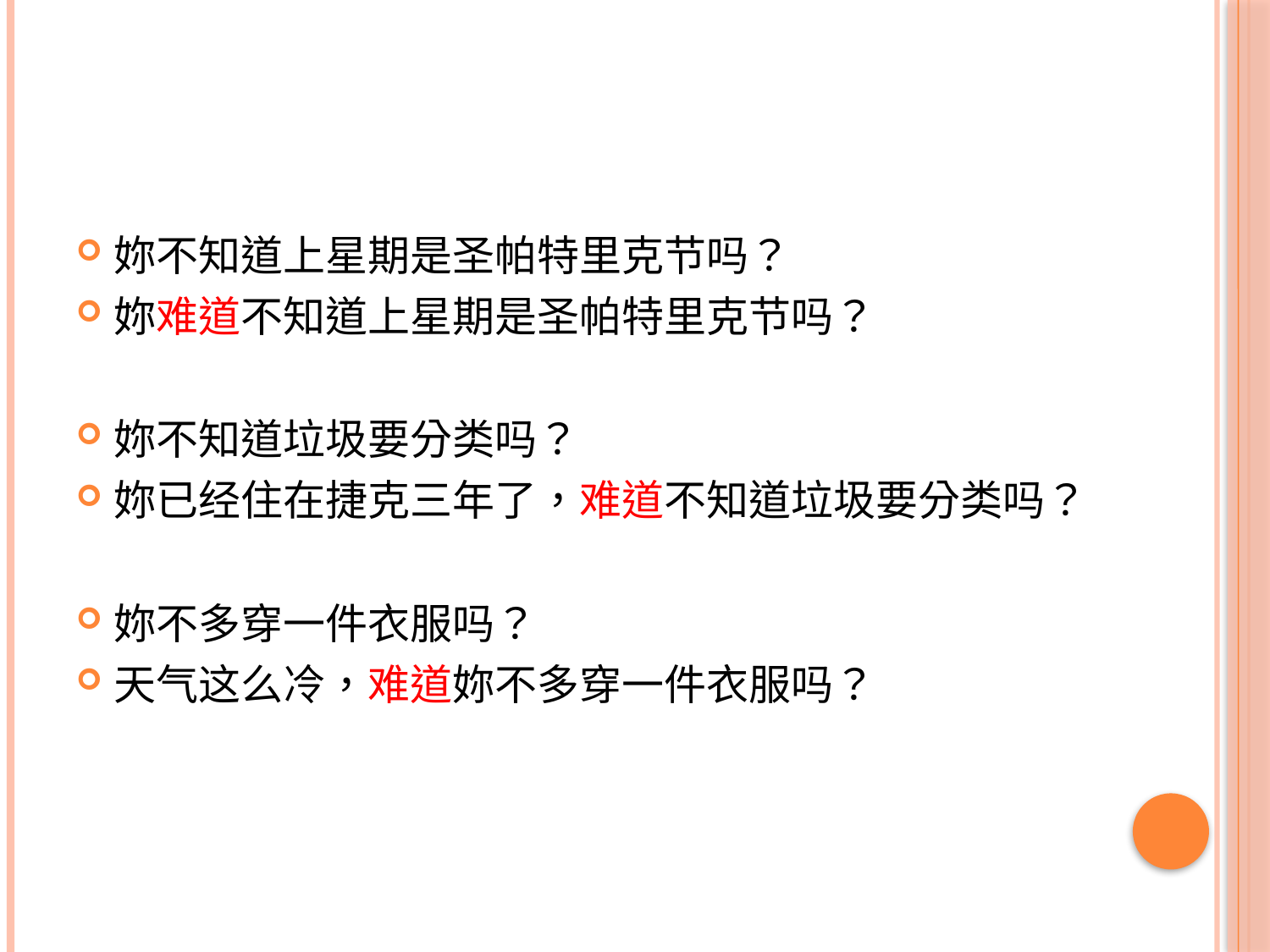

#
妳不知道上星期是圣帕特里克节吗？
妳难道不知道上星期是圣帕特里克节吗？

妳不知道垃圾要分类吗？
妳已经住在捷克三年了，难道不知道垃圾要分类吗？

妳不多穿一件衣服吗？
天气这么冷，难道妳不多穿一件衣服吗？